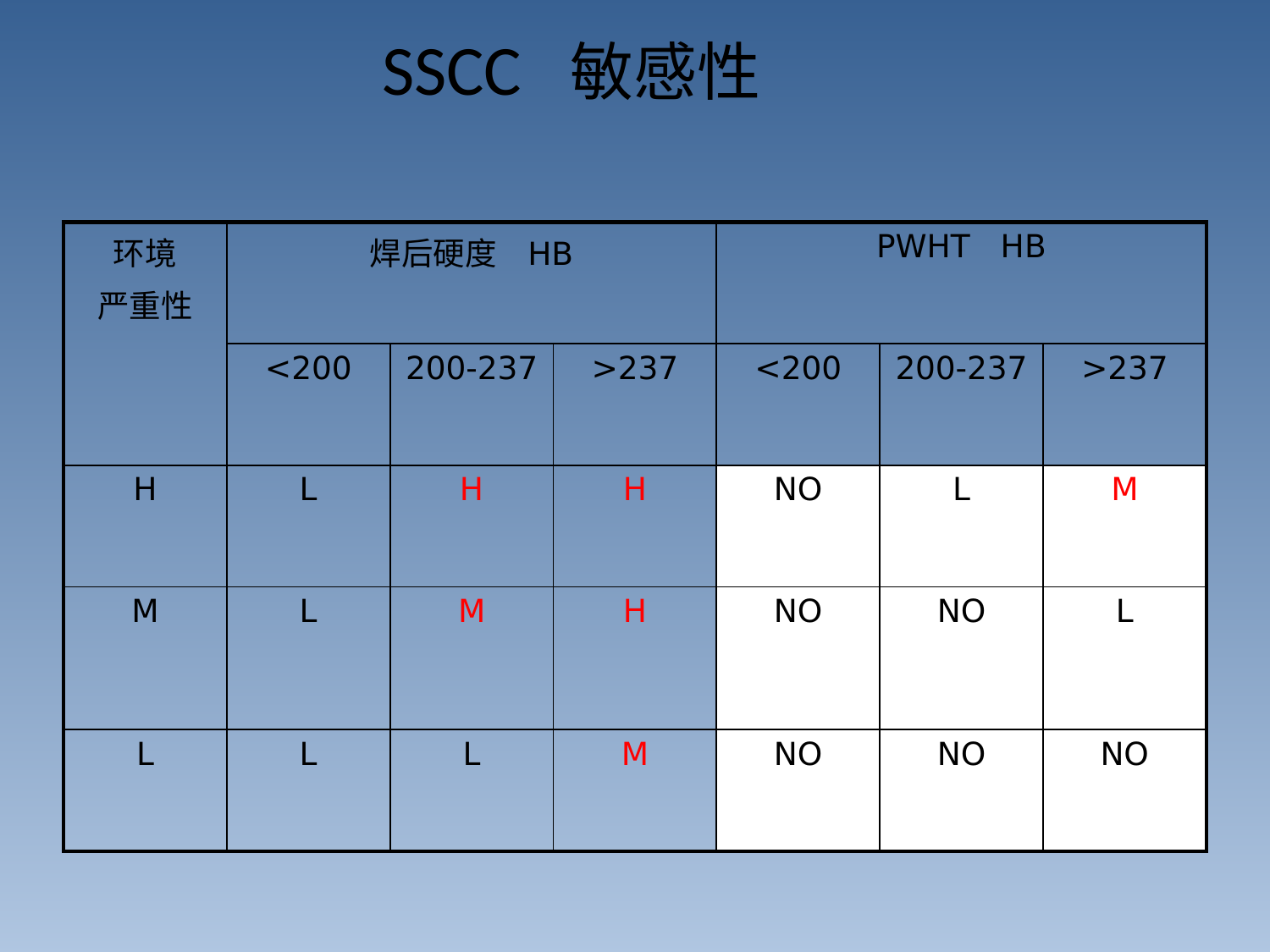

# SSCC  敏感性
| 环境 严重性 | 焊后硬度 HB |  |  | PWHT HB |  |  |
| --- | --- | --- | --- | --- | --- | --- |
|  | <200 | 200-237 | >237 | <200 | 200-237 | >237 |
| H | L | H | H | NO | L | M |
| M | L | M | H | NO | NO | L |
| L | L | L | M | NO | NO | NO |